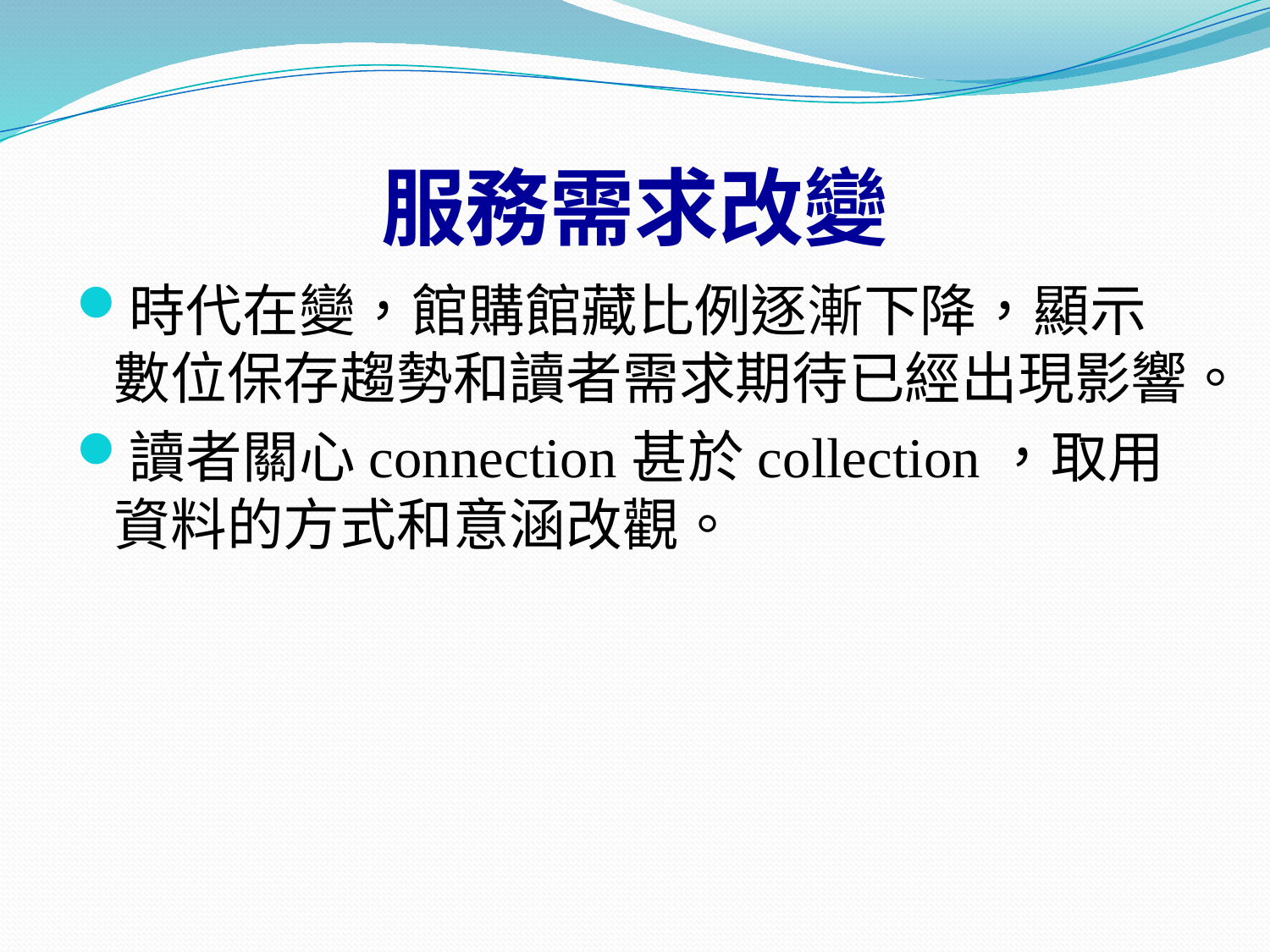

# 服務需求改變
時代在變，館購館藏比例逐漸下降，顯示數位保存趨勢和讀者需求期待已經出現影響。
讀者關心connection甚於collection，取用資料的方式和意涵改觀。